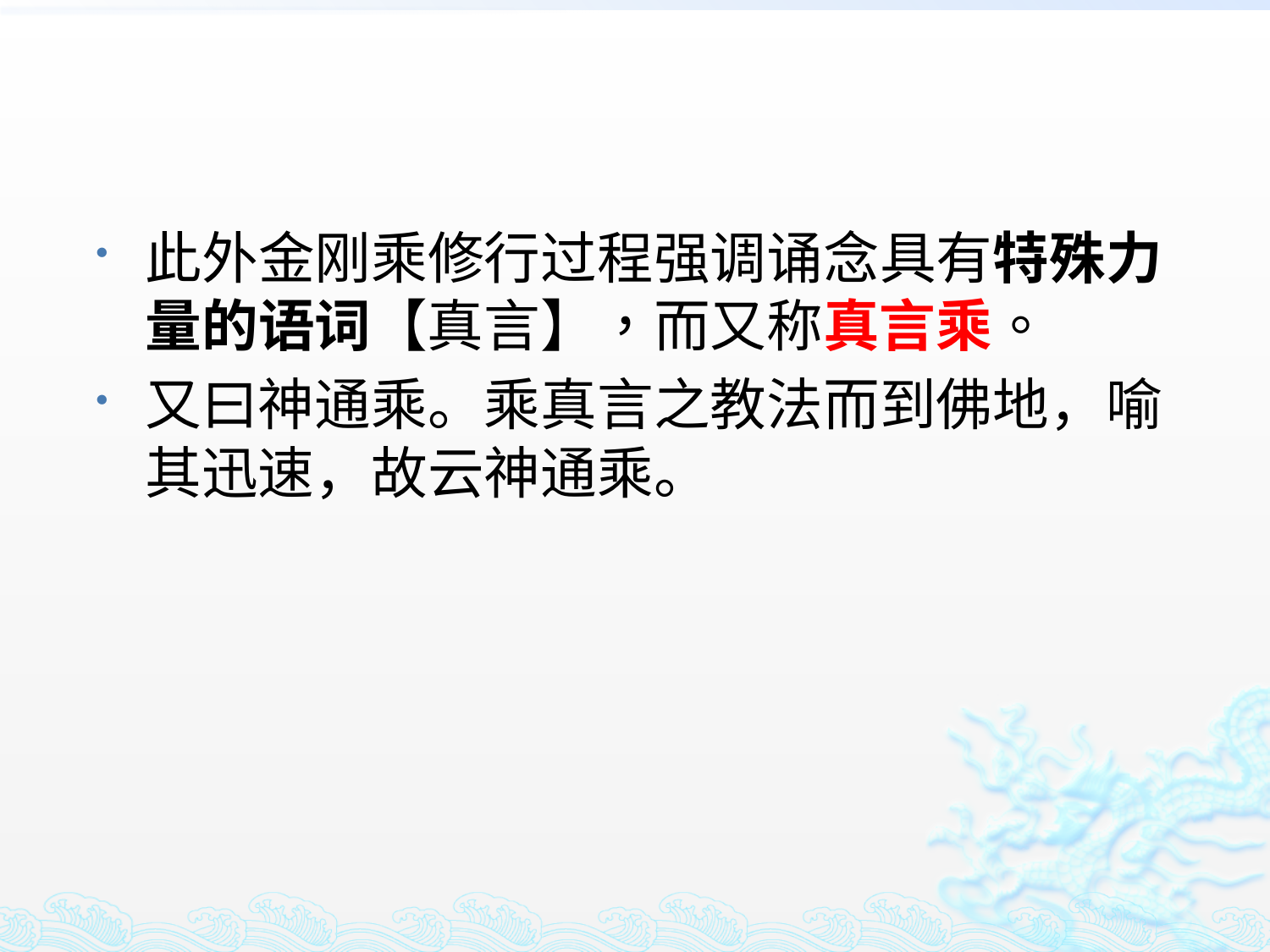

此外金刚乘修行过程强调诵念具有特殊力量的语词【真言】，而又称真言乘。
又曰神通乘。乘真言之教法而到佛地，喻其迅速，故云神通乘。